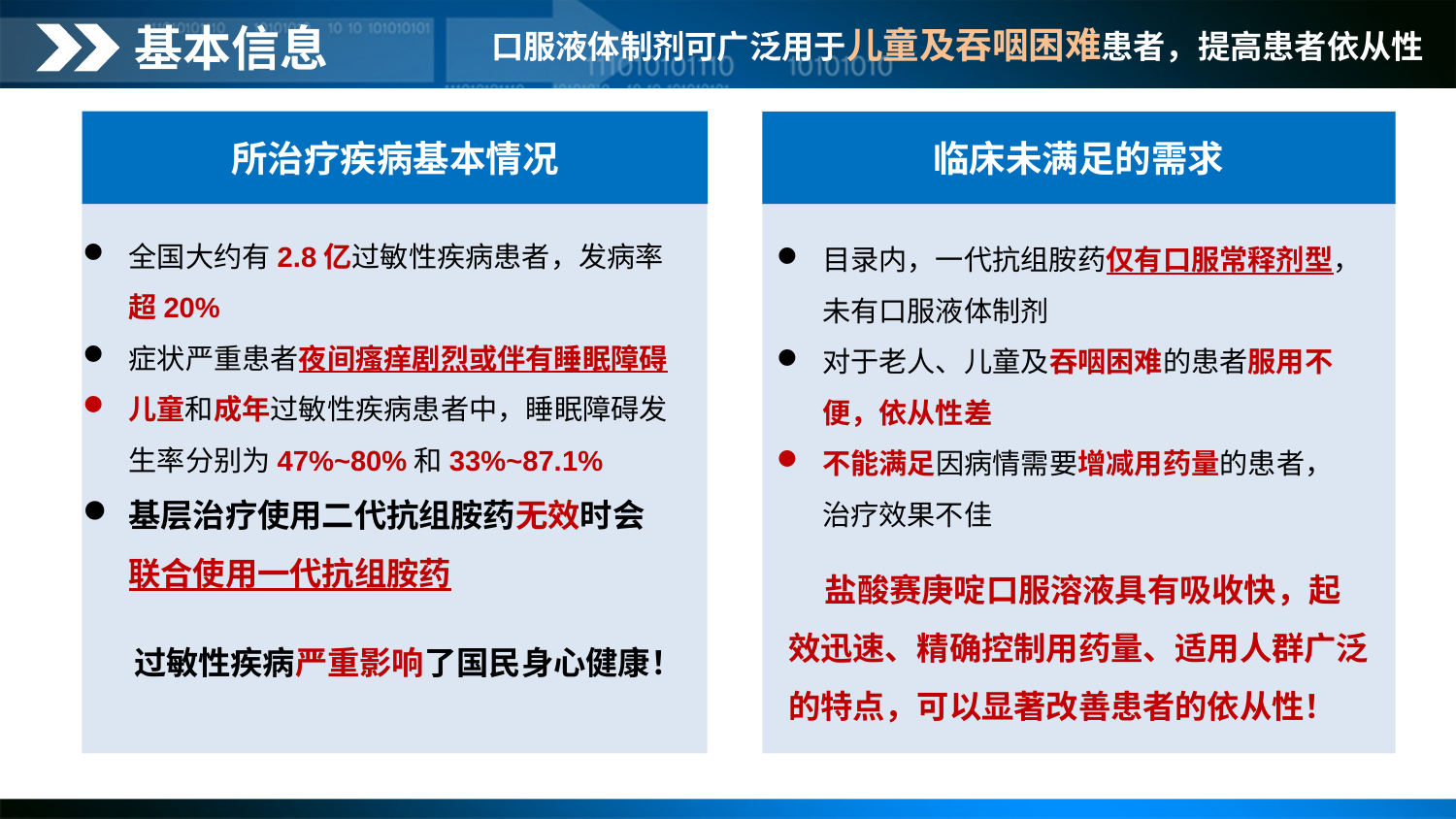

基本信息
口服液体制剂可广泛用于儿童及吞咽困难患者，提高患者依从性

所治疗疾病基本情况

临床未满足的需求

目录内，一代抗组胺药仅有口服常释剂型，未有口服液体制剂
对于老人、儿童及吞咽困难的患者服用不便，依从性差
不能满足因病情需要增减用药量的患者，治疗效果不佳
全国大约有2.8亿过敏性疾病患者，发病率超20%
症状严重患者夜间瘙痒剧烈或伴有睡眠障碍
儿童和成年过敏性疾病患者中，睡眠障碍发生率分别为47%~80%和33%~87.1%
基层治疗使用二代抗组胺药无效时会联合使用一代抗组胺药
    盐酸赛庚啶口服溶液具有吸收快，起效迅速、精确控制用药量、适用人群广泛的特点，可以显著改善患者的依从性！
过敏性疾病严重影响了国民身心健康！